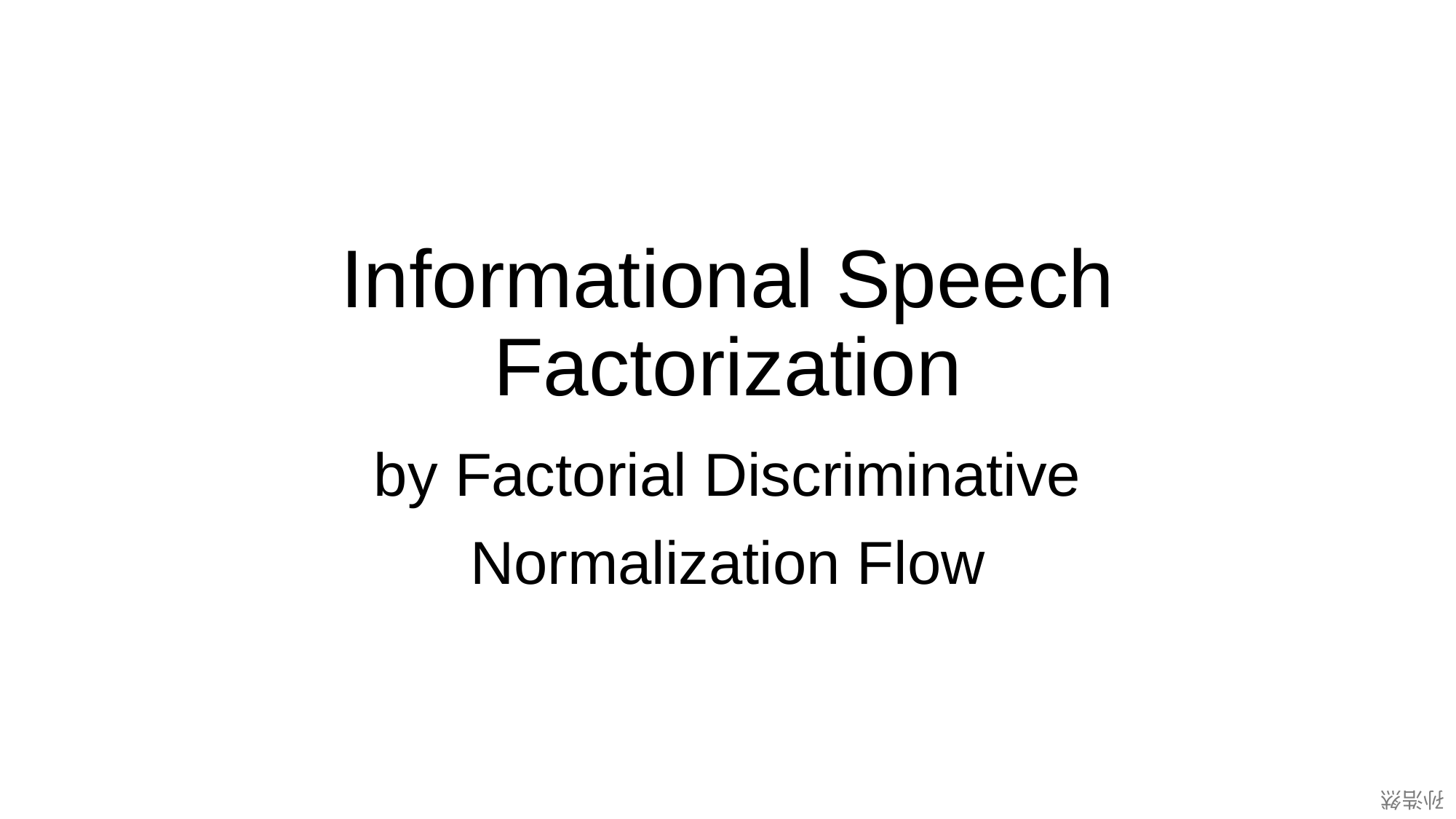

# Informational Speech Factorization
by Factorial Discriminative
Normalization Flow
孙浩然